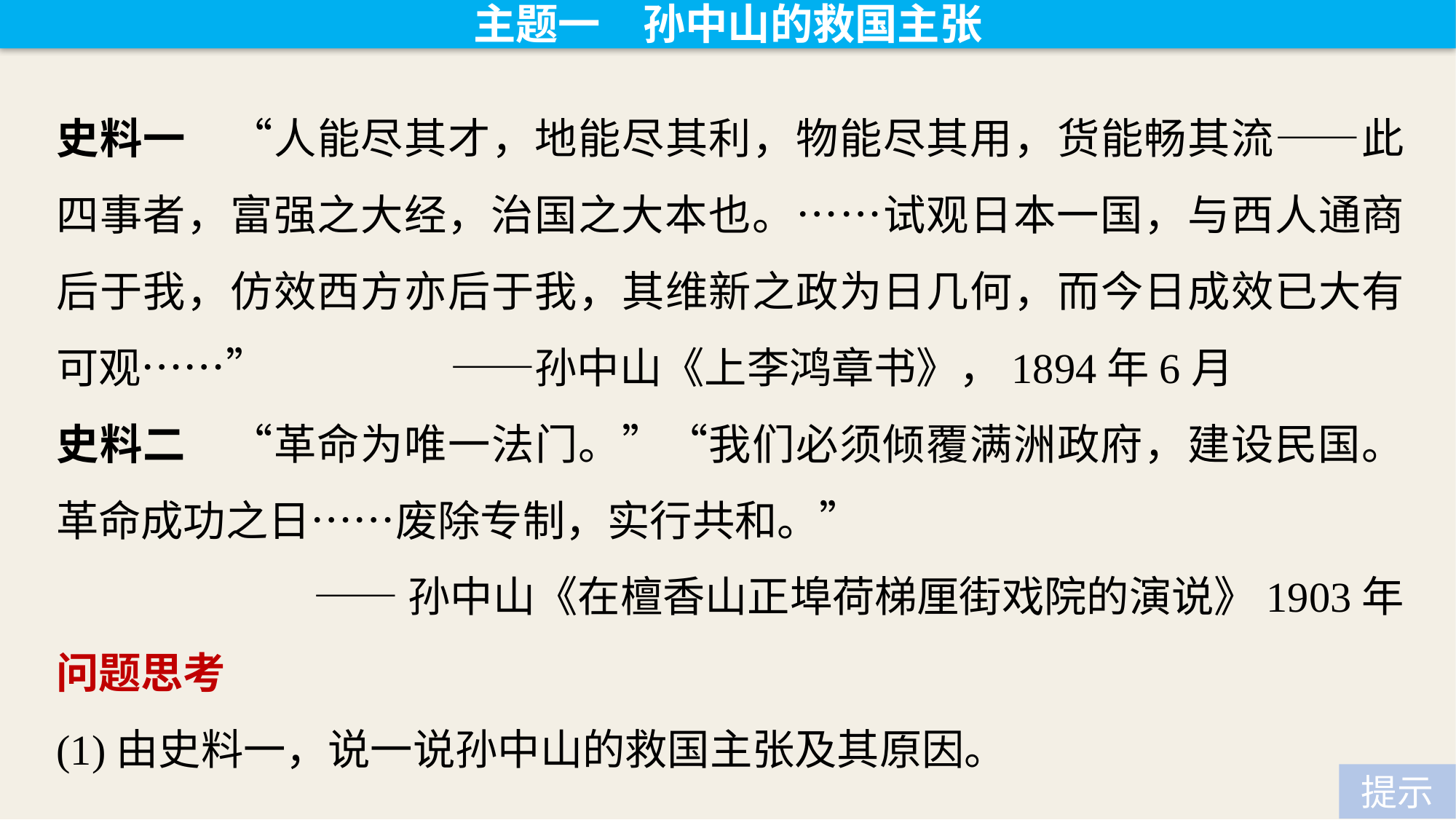

主题一　孙中山的救国主张
史料一　“人能尽其才，地能尽其利，物能尽其用，货能畅其流——此四事者，富强之大经，治国之大本也。……试观日本一国，与西人通商后于我，仿效西方亦后于我，其维新之政为日几何，而今日成效已大有可观……”		       ——孙中山《上李鸿章书》，1894年6月
史料二　“革命为唯一法门。”“我们必须倾覆满洲政府，建设民国。革命成功之日……废除专制，实行共和。”
——孙中山《在檀香山正埠荷梯厘街戏院的演说》1903年
问题思考
(1)由史料一，说一说孙中山的救国主张及其原因。
提示